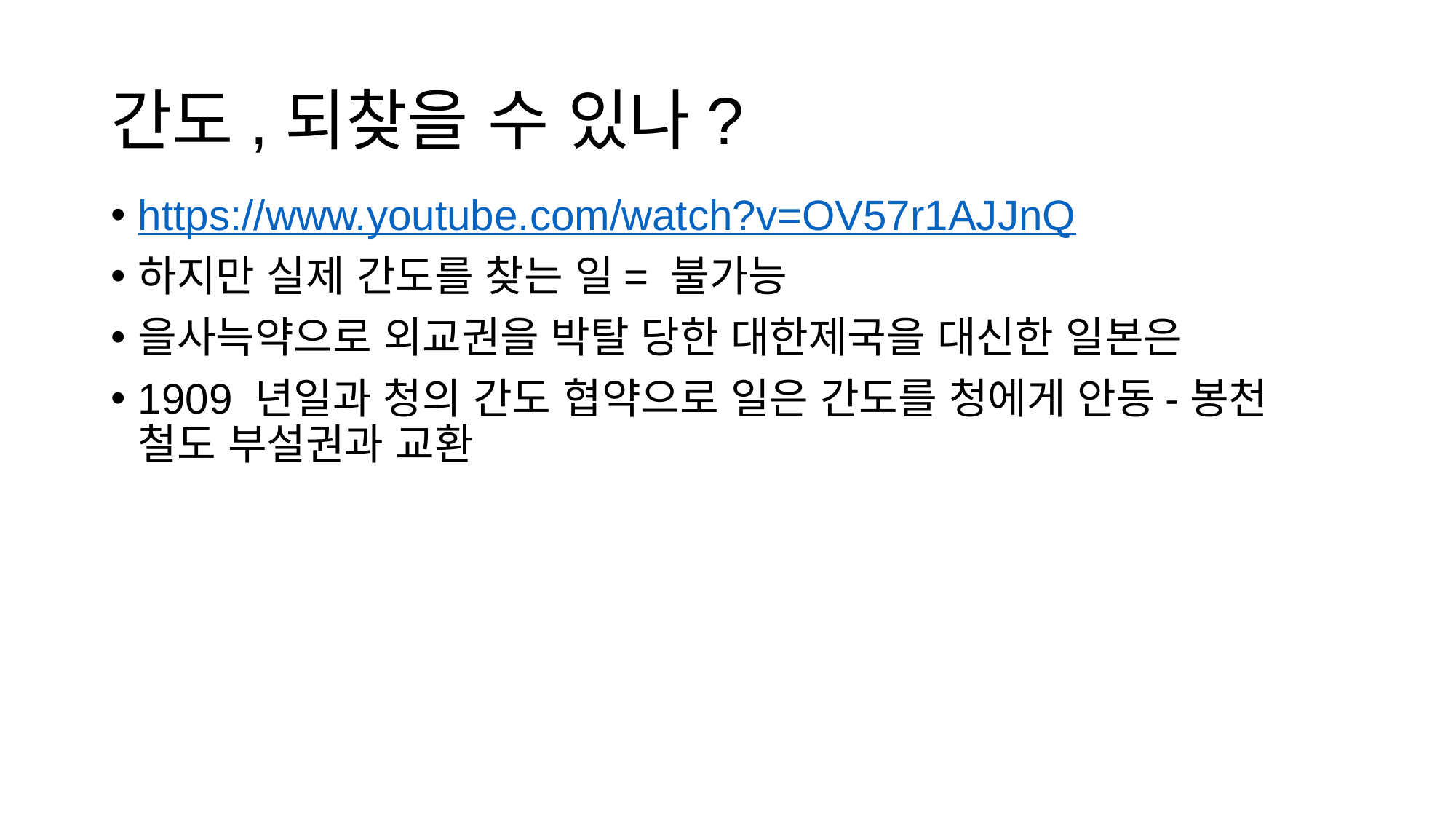

# 간도,되찾을 수 있나?
https://www.youtube.com/watch?v=OV57r1AJJnQ
하지만 실제 간도를 찾는 일= 불가능
을사늑약으로 외교권을 박탈 당한 대한제국을 대신한 일본은
1909 년일과 청의 간도 협약으로 일은 간도를 청에게 안동-봉천 철도 부설권과 교환